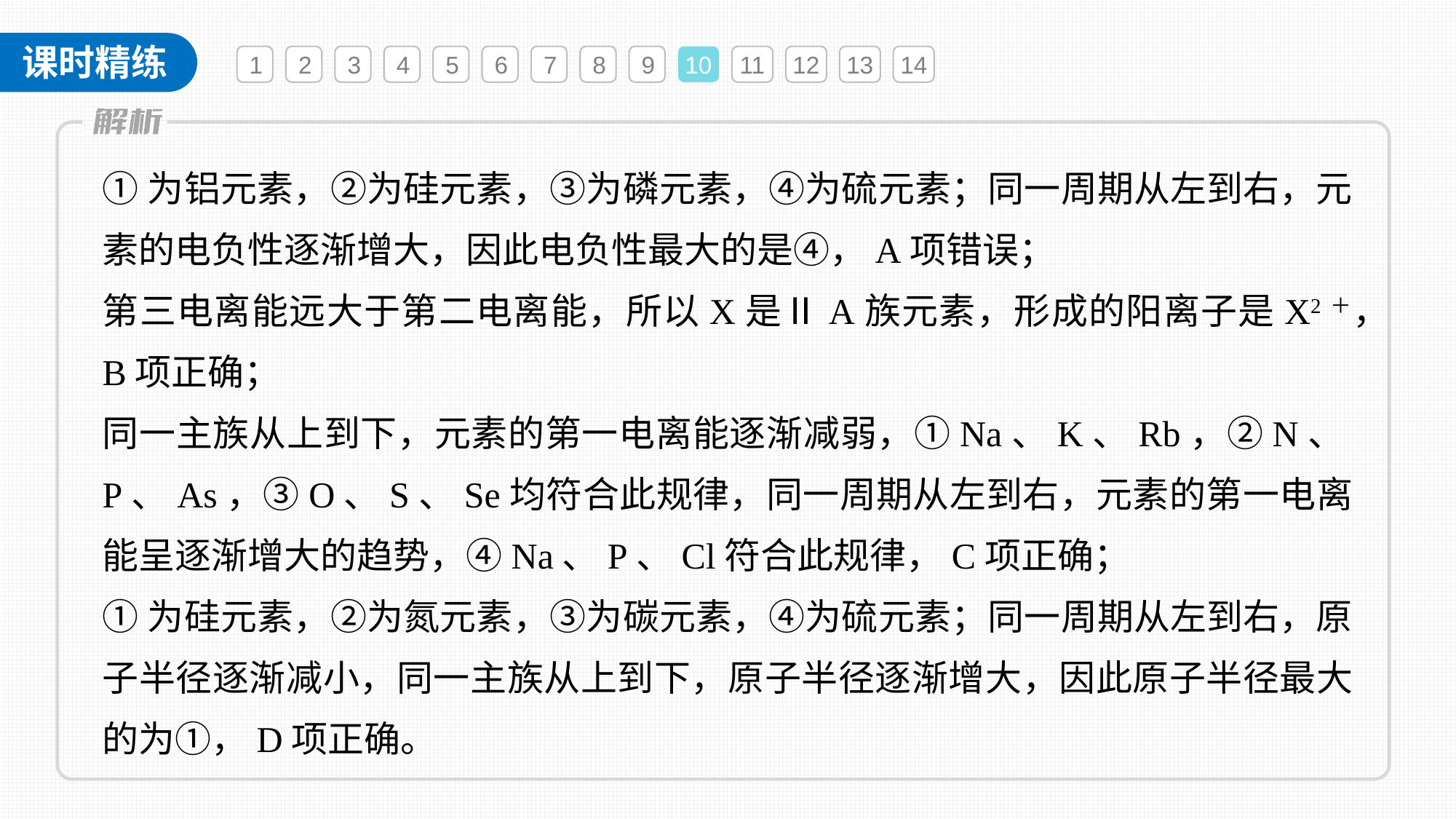

1
2
3
4
5
6
7
8
9
10
11
12
13
14

①为铝元素，②为硅元素，③为磷元素，④为硫元素；同一周期从左到右，元素的电负性逐渐增大，因此电负性最大的是④，A项错误；
第三电离能远大于第二电离能，所以X是ⅡA族元素，形成的阳离子是X2＋，B项正确；
同一主族从上到下，元素的第一电离能逐渐减弱，①Na、K、Rb，②N、P、As，③O、S、Se均符合此规律，同一周期从左到右，元素的第一电离能呈逐渐增大的趋势，④Na、P、Cl符合此规律，C项正确；
①为硅元素，②为氮元素，③为碳元素，④为硫元素；同一周期从左到右，原子半径逐渐减小，同一主族从上到下，原子半径逐渐增大，因此原子半径最大的为①，D项正确。